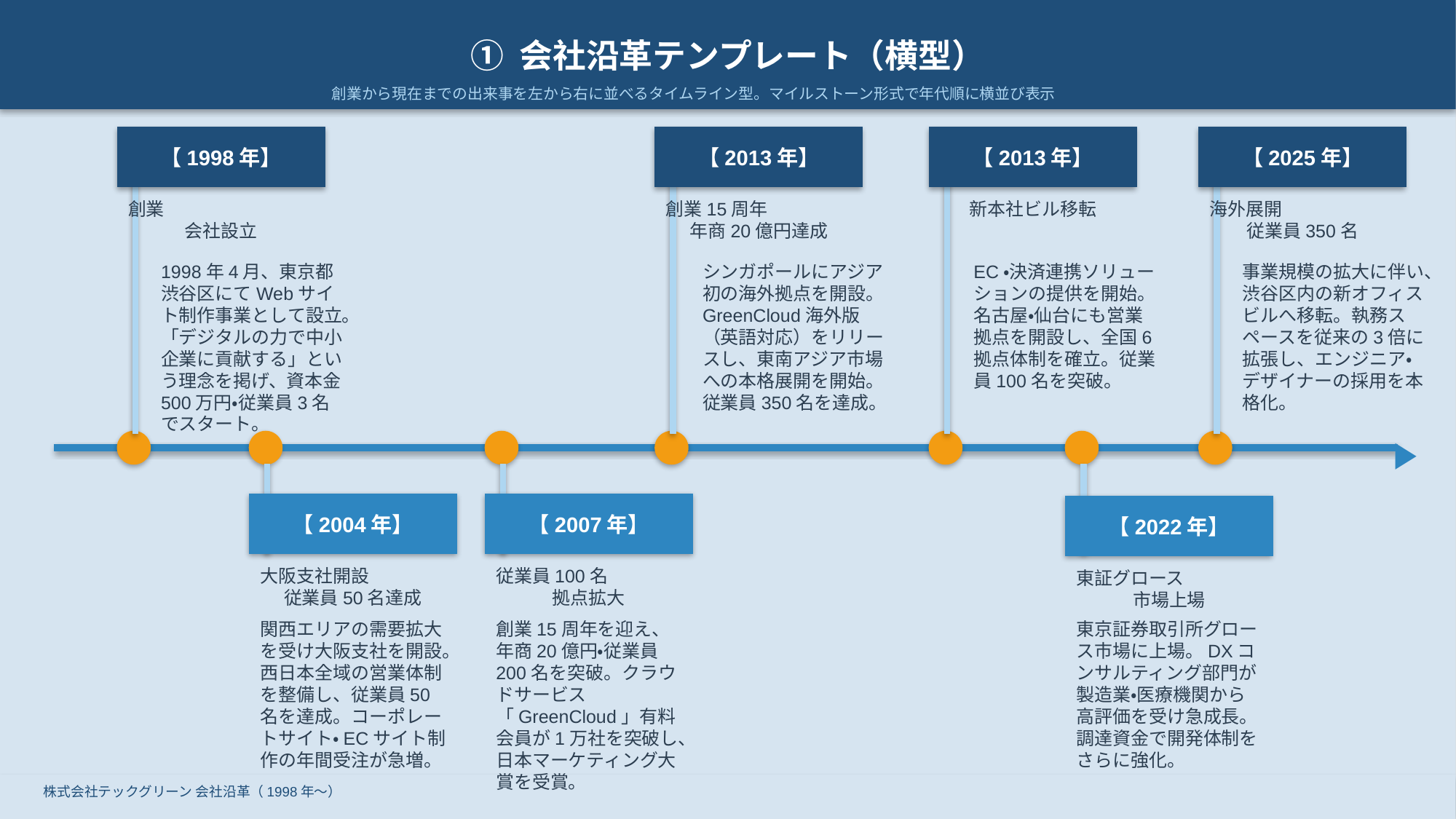

① 会社沿革テンプレート（横型）

創業から現在までの出来事を左から右に並べるタイムライン型。マイルストーン形式で年代順に横並び表示
【1998年】
【2013年】
【2013年】
【2025年】

創業
会社設立
創業15周年
年商20億円達成
新本社ビル移転
海外展開
従業員350名
1998年4月、東京都渋谷区にてWebサイト制作事業として設立。「デジタルの力で中小企業に貢献する」という理念を掲げ、資本金500万円・従業員3名でスタート。
シンガポールにアジア初の海外拠点を開設。GreenCloud海外版（英語対応）をリリースし、東南アジア市場への本格展開を開始。従業員350名を達成。
EC・決済連携ソリューションの提供を開始。名古屋・仙台にも営業拠点を開設し、全国6拠点体制を確立。従業員100名を突破。
事業規模の拡大に伴い、渋谷区内の新オフィスビルへ移転。執務スペースを従来の3倍に拡張し、エンジニア・デザイナーの採用を本格化。
▶

【2004年】
【2007年】
【2022年】
大阪支社開設
従業員50名達成
従業員100名
拠点拡大
東証グロース
市場上場
関西エリアの需要拡大を受け大阪支社を開設。西日本全域の営業体制を整備し、従業員50名を達成。コーポレートサイト・ECサイト制作の年間受注が急増。
創業15周年を迎え、年商20億円・従業員200名を突破。クラウドサービス「GreenCloud」有料会員が1万社を突破し、日本マーケティング大賞を受賞。
東京証券取引所グロース市場に上場。DXコンサルティング部門が製造業・医療機関から高評価を受け急成長。調達資金で開発体制をさらに強化。

株式会社テックグリーン 会社沿革（1998年〜）